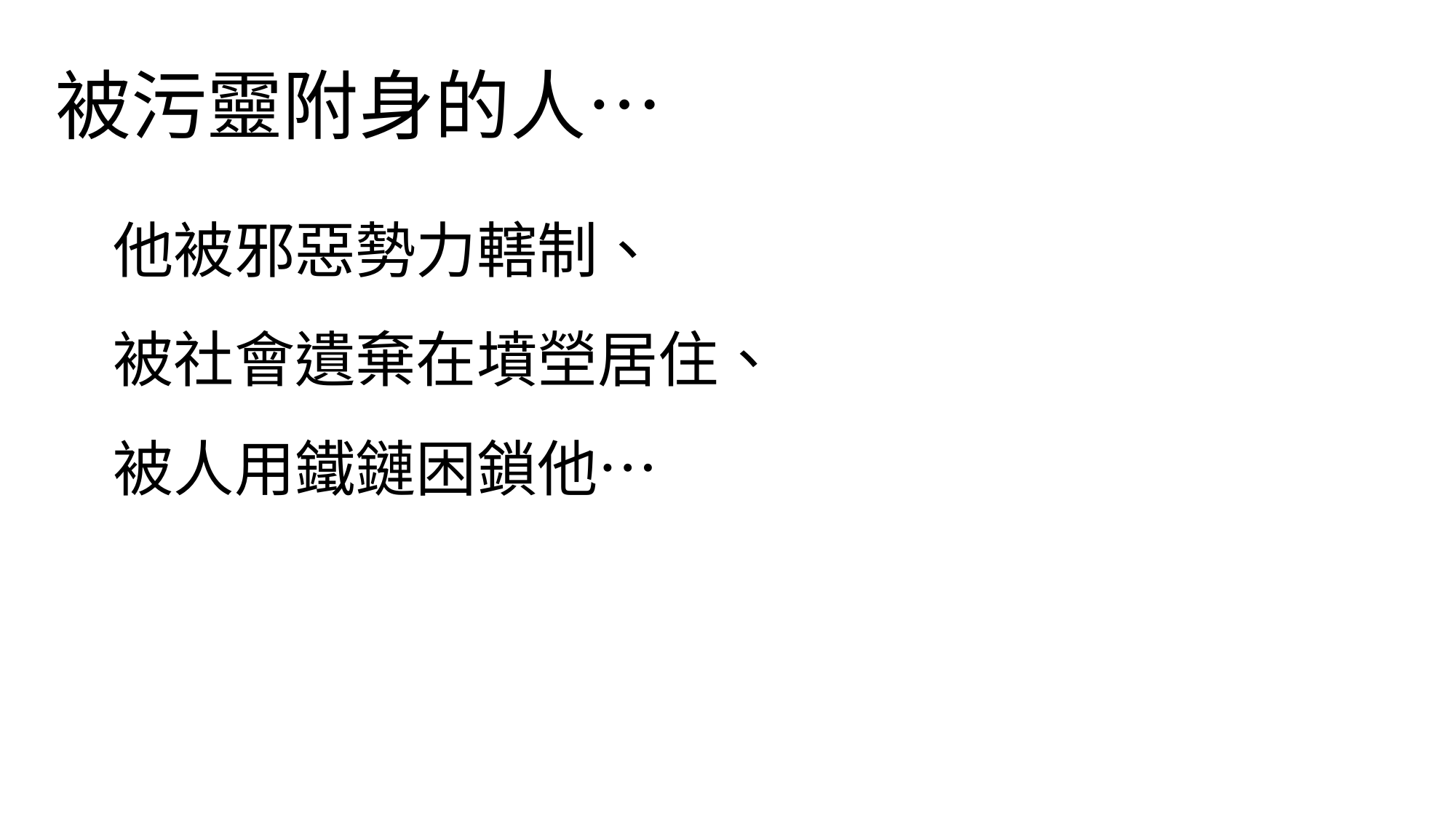

被污靈附身的人…
他被邪惡勢力轄制、
被社會遺棄在墳塋居住、
被人用鐵鏈困鎖他…